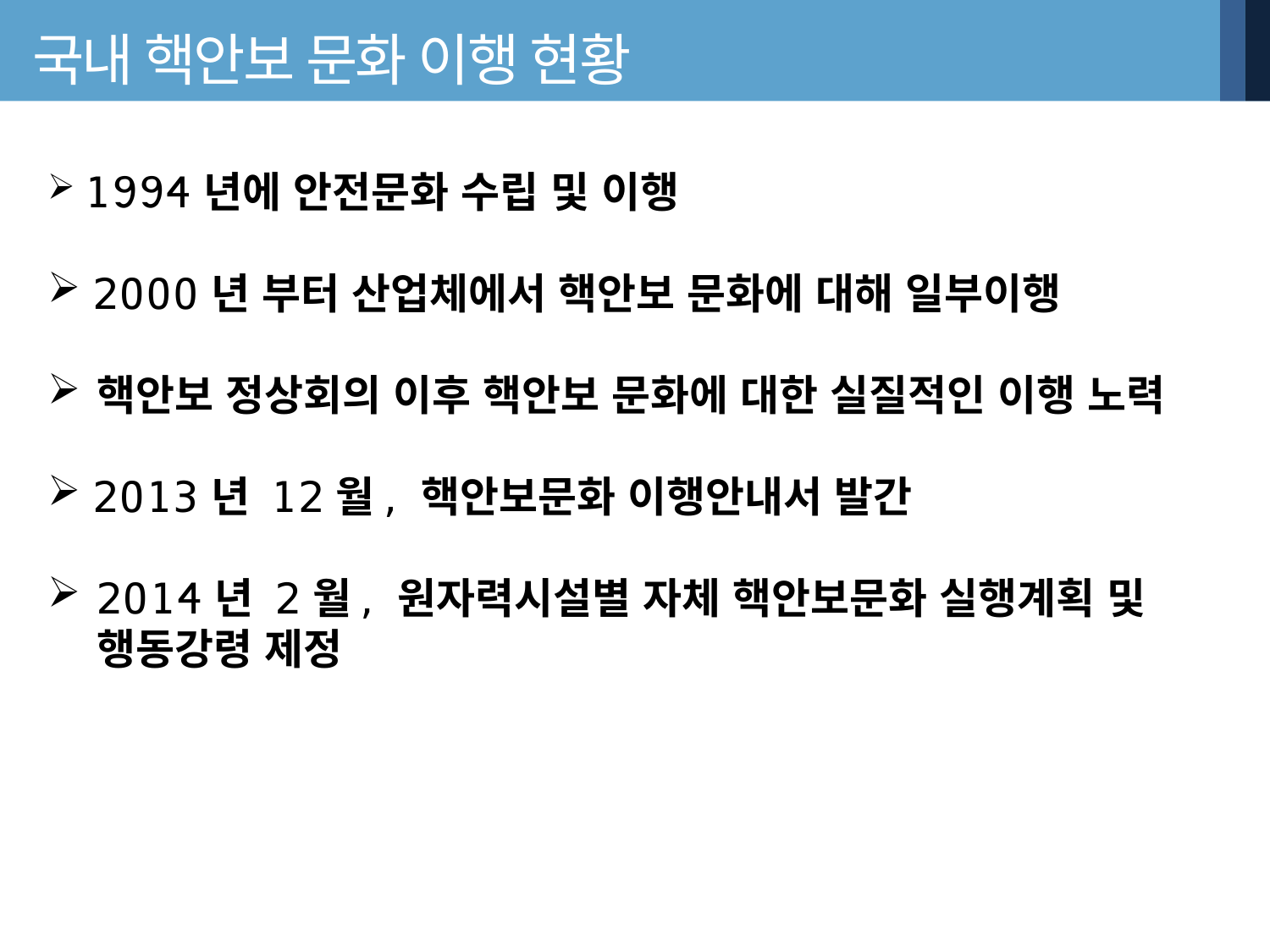

# 국내 핵안보 문화 이행 현황

 1994년에 안전문화 수립 및 이행

 2000년 부터 산업체에서 핵안보 문화에 대해 일부이행

핵안보 정상회의 이후 핵안보 문화에 대한 실질적인 이행 노력

 2013년 12월, 핵안보문화 이행안내서 발간

2014년 2월, 원자력시설별 자체 핵안보문화 실행계획 및 행동강령 제정